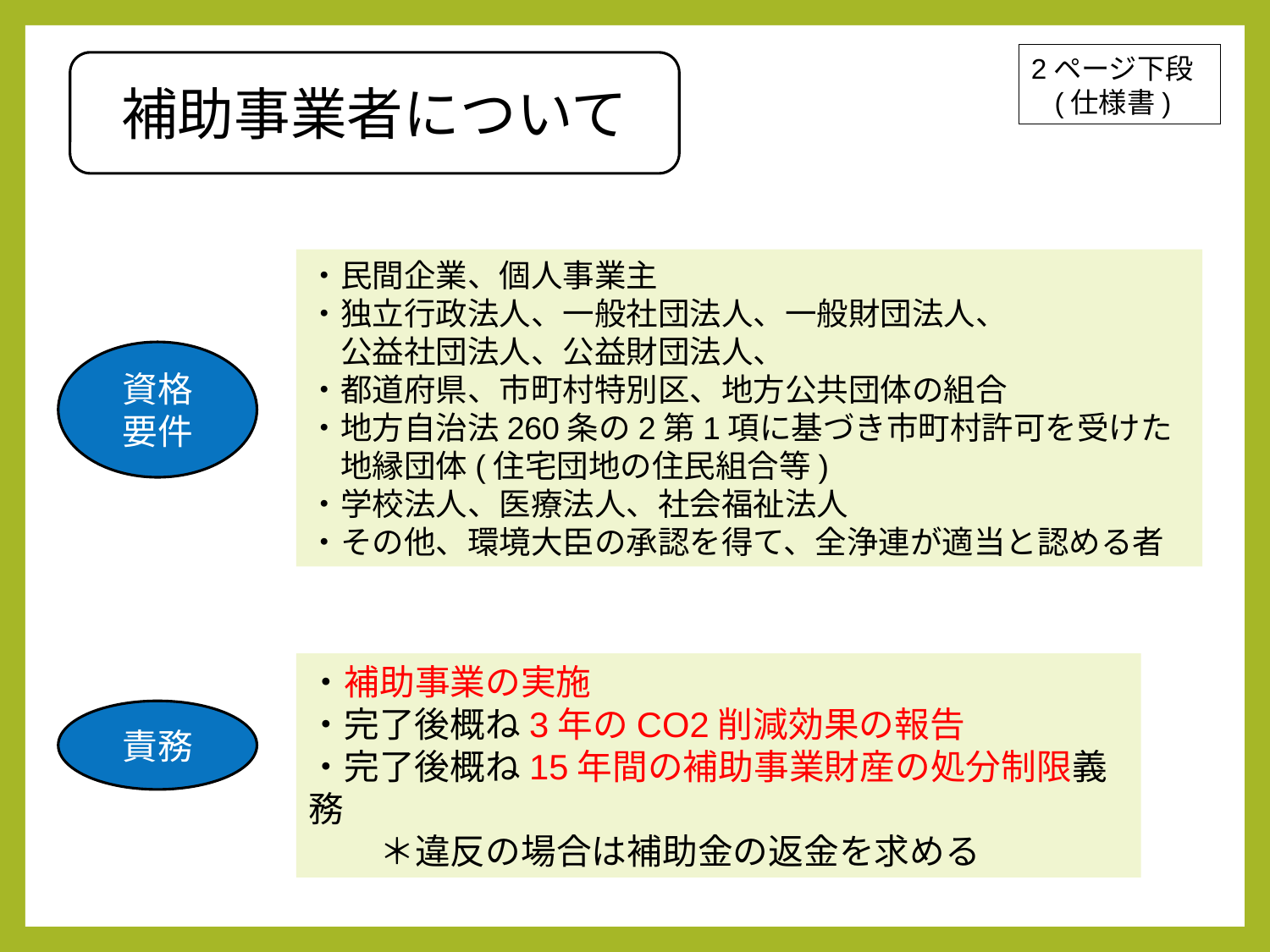

2ページ下段
   (仕様書)
補助事業者について
・民間企業、個人事業主
・独立行政法人、一般社団法人、一般財団法人、
　公益社団法人、公益財団法人、
・都道府県、市町村特別区、地方公共団体の組合
・地方自治法260条の2第1項に基づき市町村許可を受けた
　地縁団体(住宅団地の住民組合等)
・学校法人、医療法人、社会福祉法人
・その他、環境大臣の承認を得て、全浄連が適当と認める者
資格
要件
・補助事業の実施
・完了後概ね3年のCO2削減効果の報告
・完了後概ね15年間の補助事業財産の処分制限義務
　　＊違反の場合は補助金の返金を求める
責務